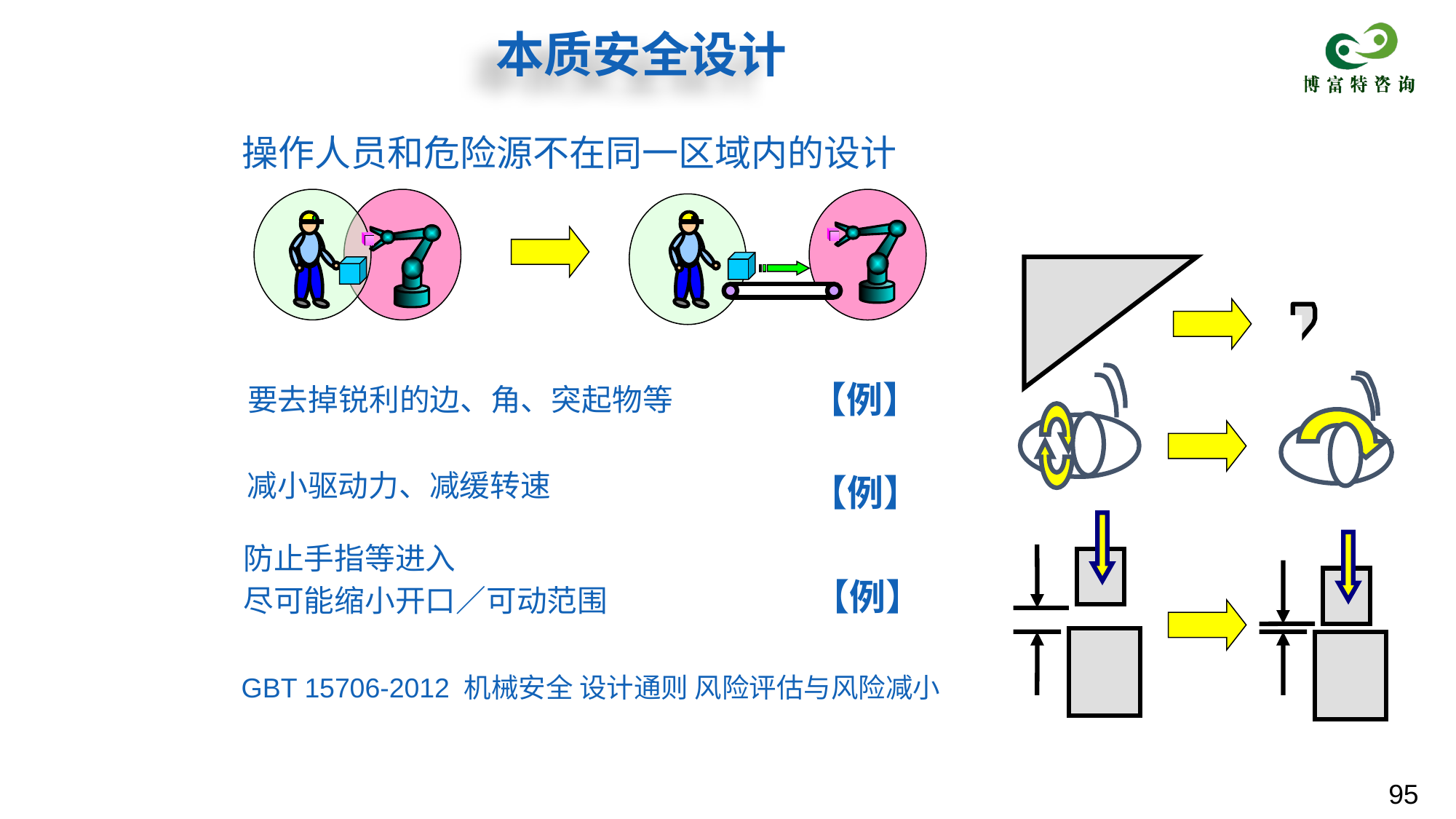

# 本质安全设计
操作人员和危险源不在同一区域内的设计

【例】

要去掉锐利的边、角、突起物等

减小驱动力、减缓转速
【例】

防止手指等进入
尽可能缩小开口／可动范围
【例】

GBT 15706-2012 机械安全 设计通则 风险评估与风险减小
95